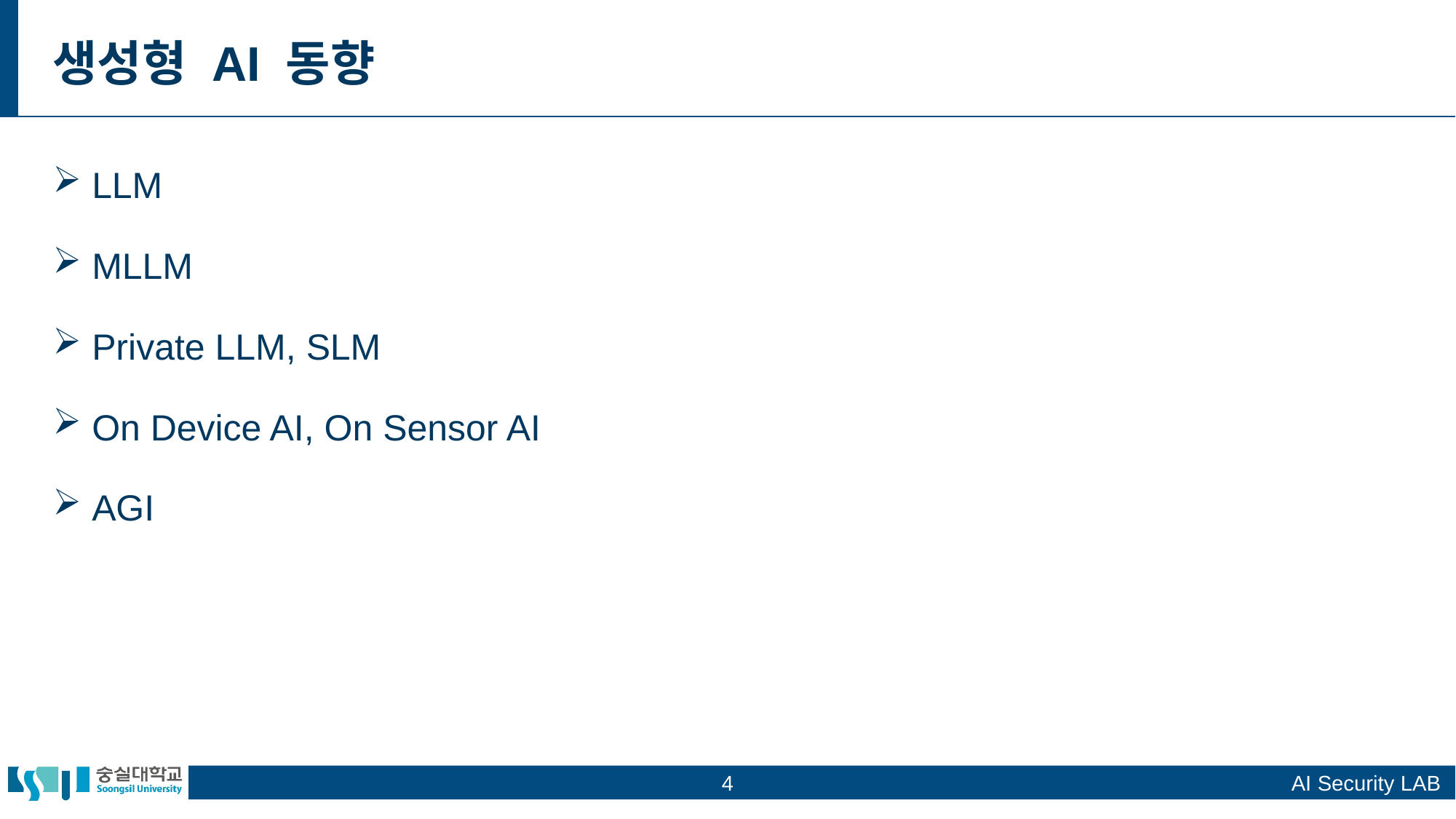

생성형 AI 동향
 LLM
 MLLM
 Private LLM, SLM
 On Device AI, On Sensor AI
 AGI
4